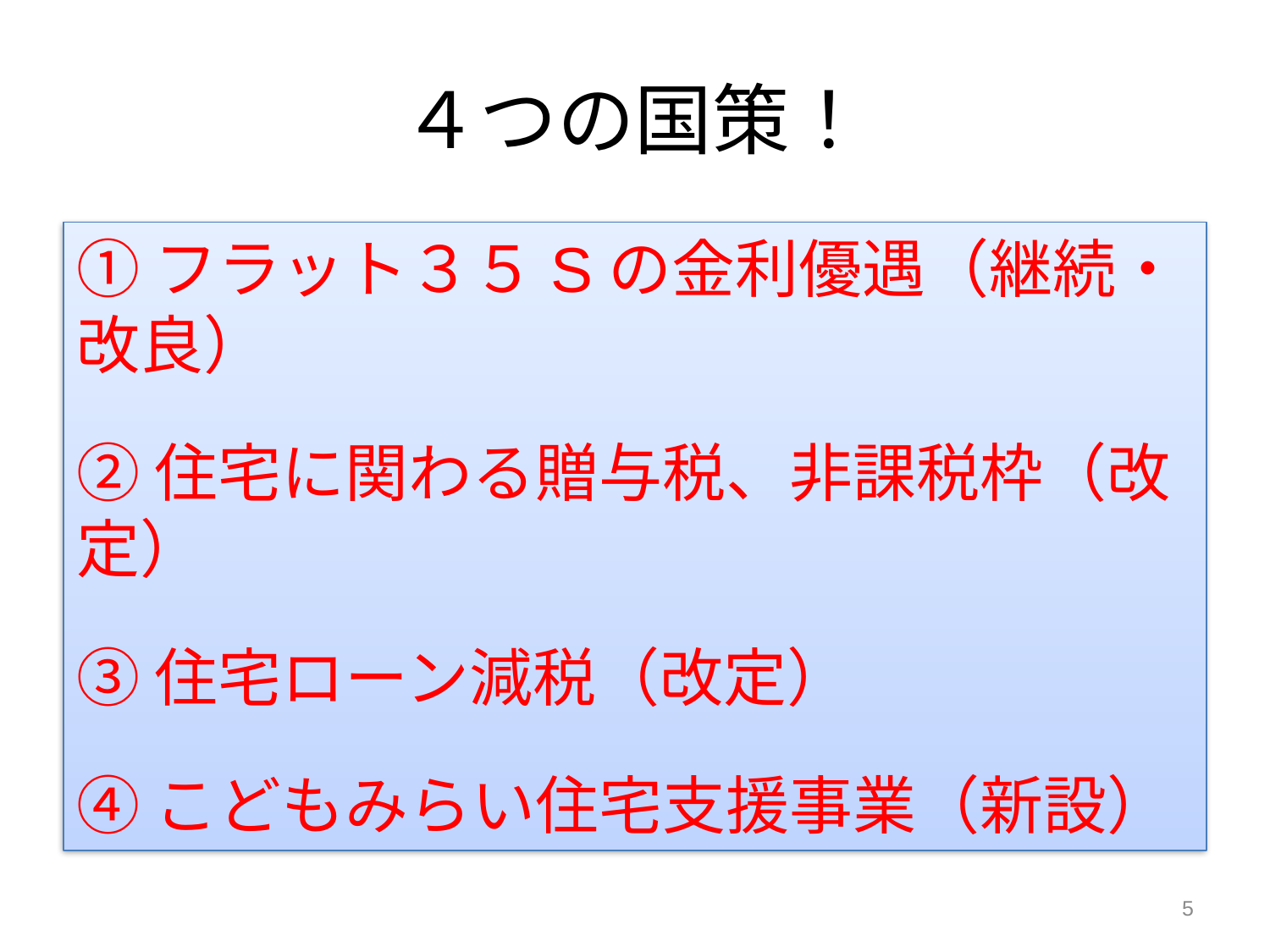

# ４つの国策！
①フラット３５Sの金利優遇（継続・改良）

②住宅に関わる贈与税、非課税枠（改定）

③住宅ローン減税（改定）

④こどもみらい住宅支援事業（新設）

5